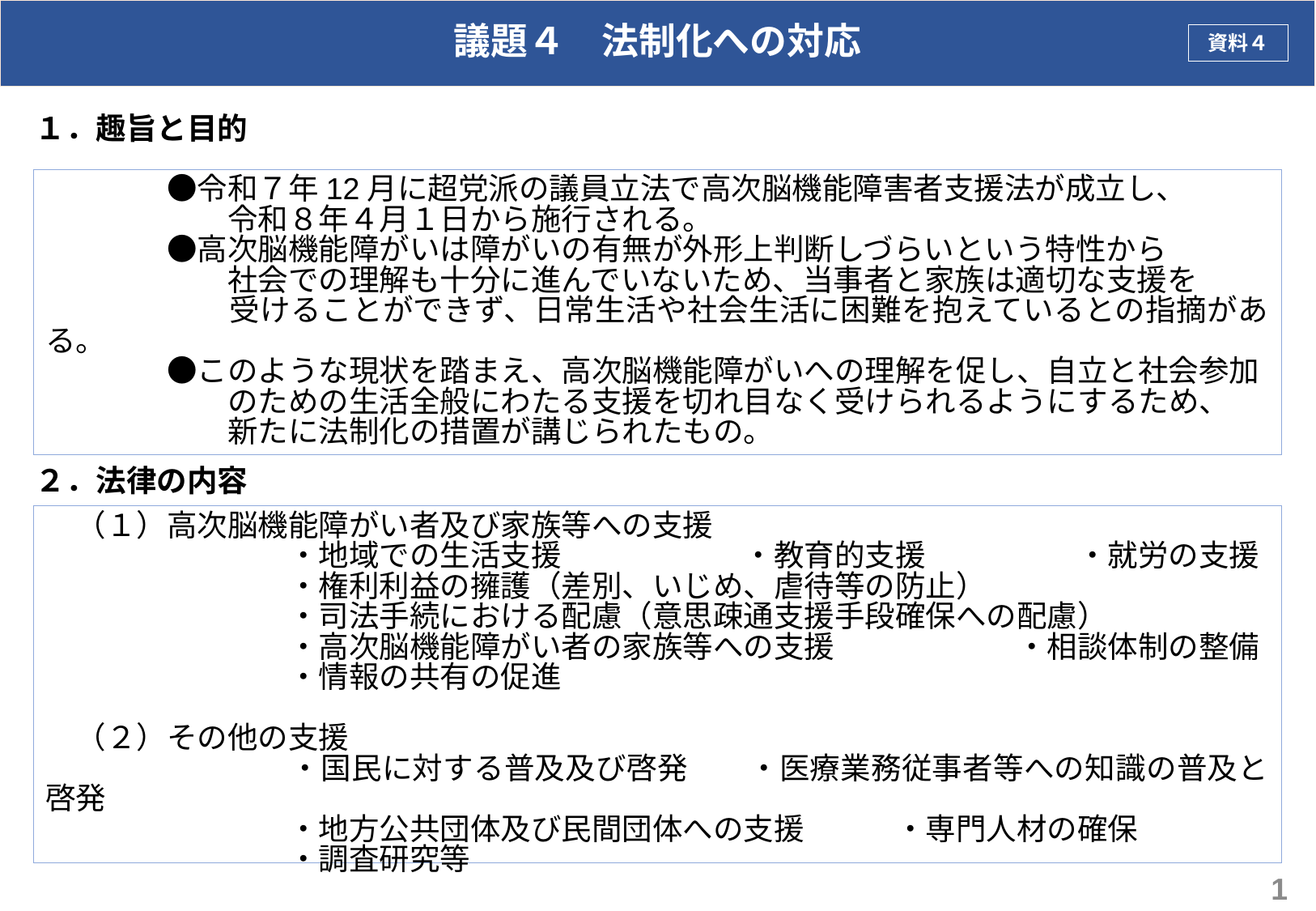

# 議題４　法制化への対応
資料４
１．趣旨と目的
　　　　●令和７年12月に超党派の議員立法で高次脳機能障害者支援法が成立し、
　　　　　　令和８年４月１日から施行される。
　　　　●高次脳機能障がいは障がいの有無が外形上判断しづらいという特性から
　　　　　　社会での理解も十分に進んでいないため、当事者と家族は適切な支援を
　　　　　　受けることができず、日常生活や社会生活に困難を抱えているとの指摘がある。
　　　　●このような現状を踏まえ、高次脳機能障がいへの理解を促し、自立と社会参加
　　　　　　のための生活全般にわたる支援を切れ目なく受けられるようにするため、
　　　　　　新たに法制化の措置が講じられたもの。
２．法律の内容
　（１）高次脳機能障がい者及び家族等への支援
　　　　　　　　・地域での生活支援　　　　　　・教育的支援　　　　　・就労の支援
　　　　　　　　・権利利益の擁護（差別、いじめ、虐待等の防止）
　　　　　　　　・司法手続における配慮（意思疎通支援手段確保への配慮）
　　　　　　　　・高次脳機能障がい者の家族等への支援　　　　　　・相談体制の整備
　　　　　　　　・情報の共有の促進

　（２）その他の支援
　　　　　　　　・国民に対する普及及び啓発　　・医療業務従事者等への知識の普及と啓発
　　　　　　　　・地方公共団体及び民間団体への支援　　　・専門人材の確保
　　　　　　　　・調査研究等
1